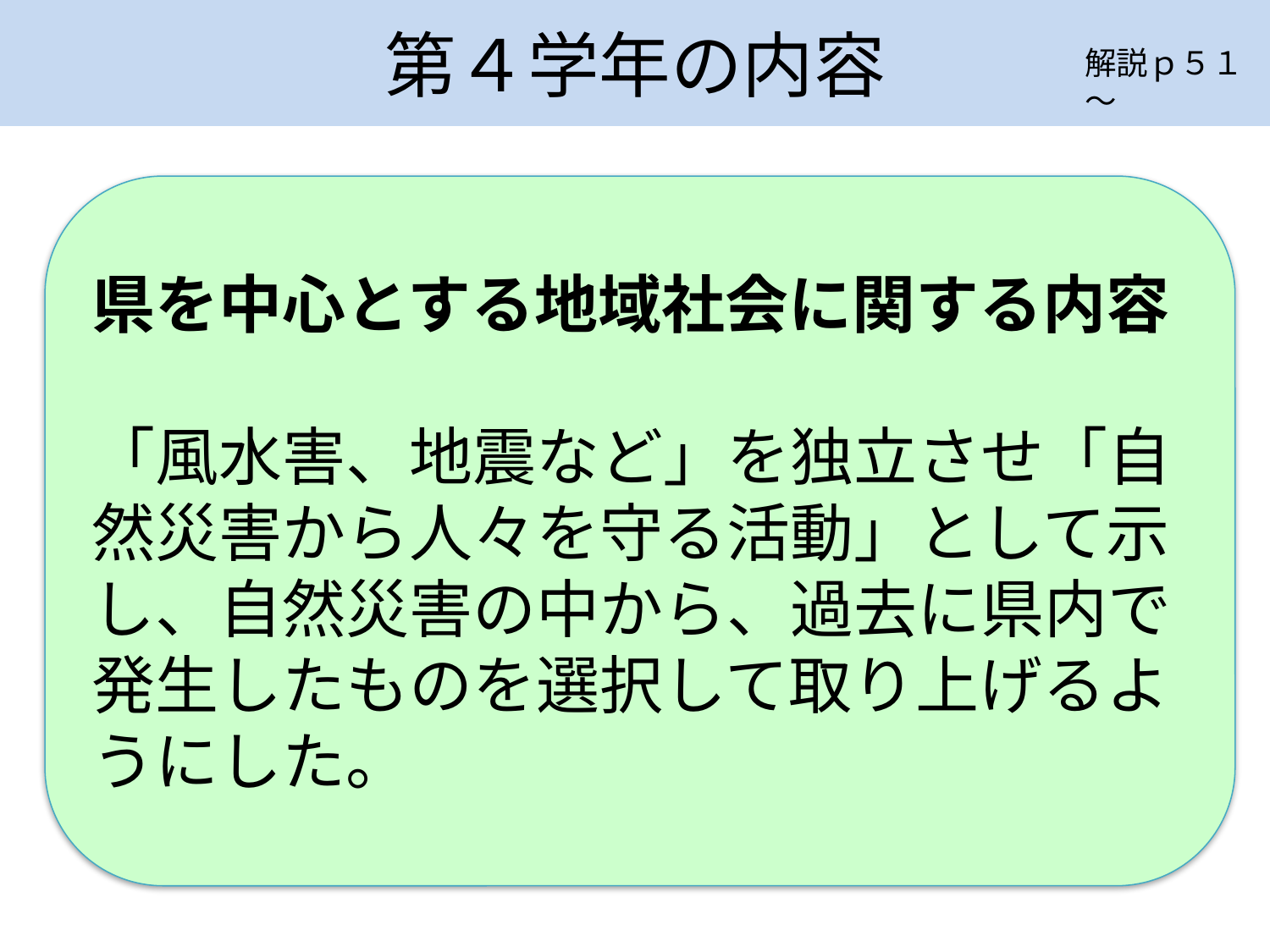

# 第４学年の内容
解説ｐ５１～
県を中心とする地域社会に関する内容

「風水害、地震など」を独立させ「自然災害から人々を守る活動」として示し、自然災害の中から、過去に県内で発生したものを選択して取り上げるようにした。